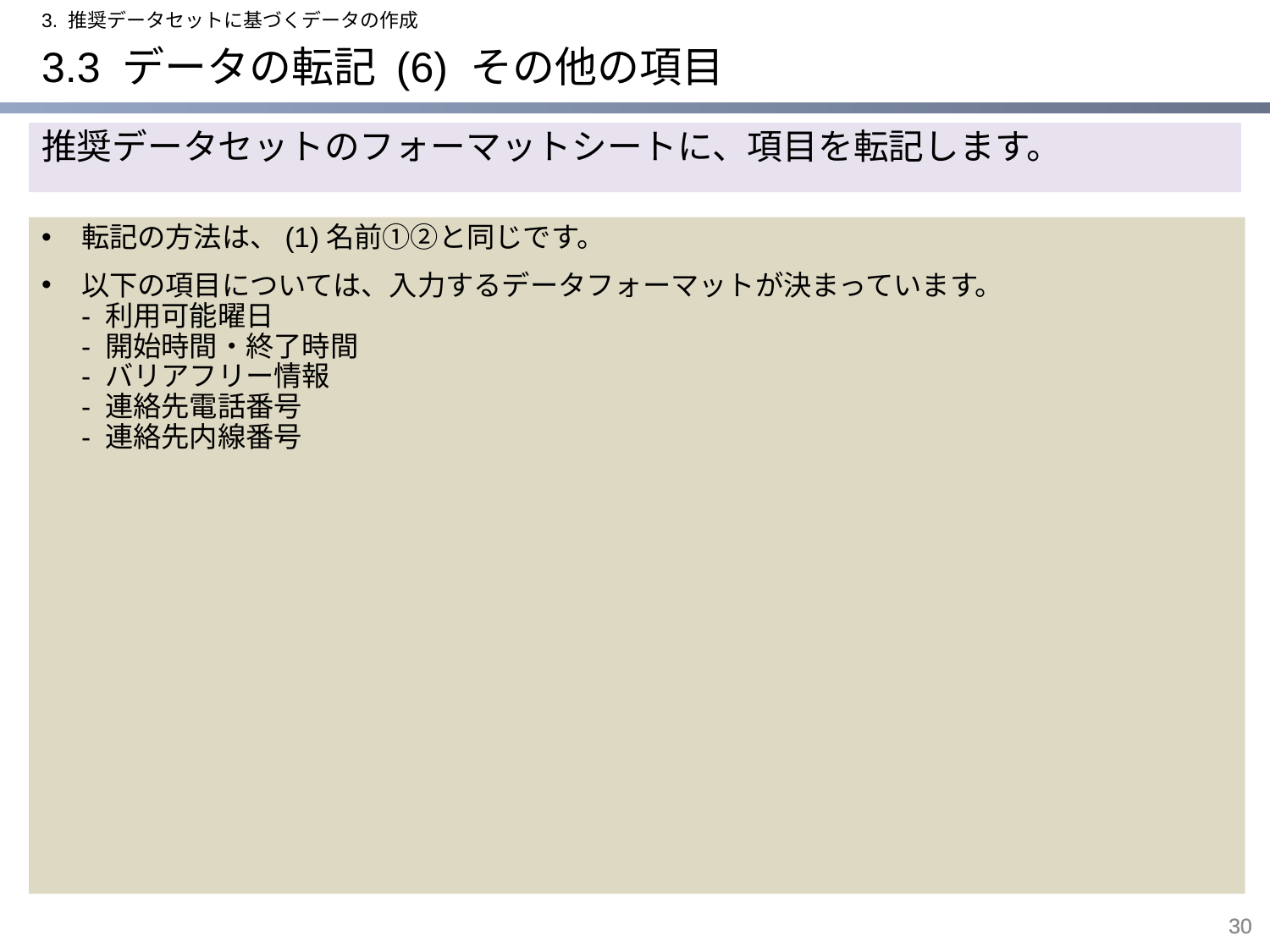

3. 推奨データセットに基づくデータの作成
# 3.3 データの転記 (6) その他の項目
推奨データセットのフォーマットシートに、項目を転記します。
転記の方法は、(1)名前①②と同じです。
以下の項目については、入力するデータフォーマットが決まっています。
- 利用可能曜日
- 開始時間・終了時間
- バリアフリー情報
- 連絡先電話番号
- 連絡先内線番号

30